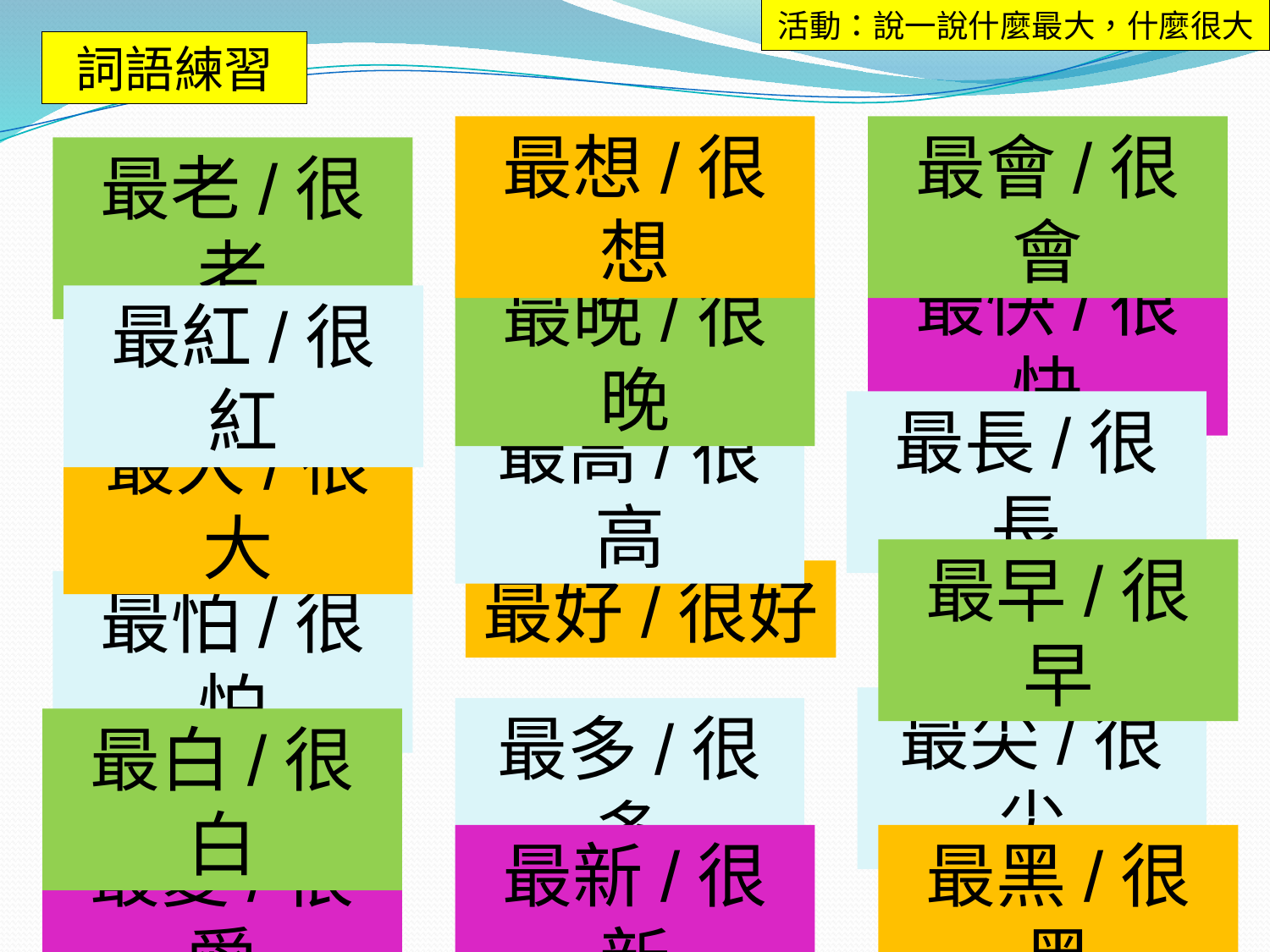

活動：說一說什麼最大，什麼很大
詞語練習
最想/很想
最會/很會
最老/很老
最快/很快
最晚/很晚
最紅/很紅
最長/很長
最高/很高
最大/很大
最早/很早
最好/很好
最怕/很怕
最尖/很尖
最多/很多
最白/很白
最愛/很愛
最新/很新
最黑/很黑